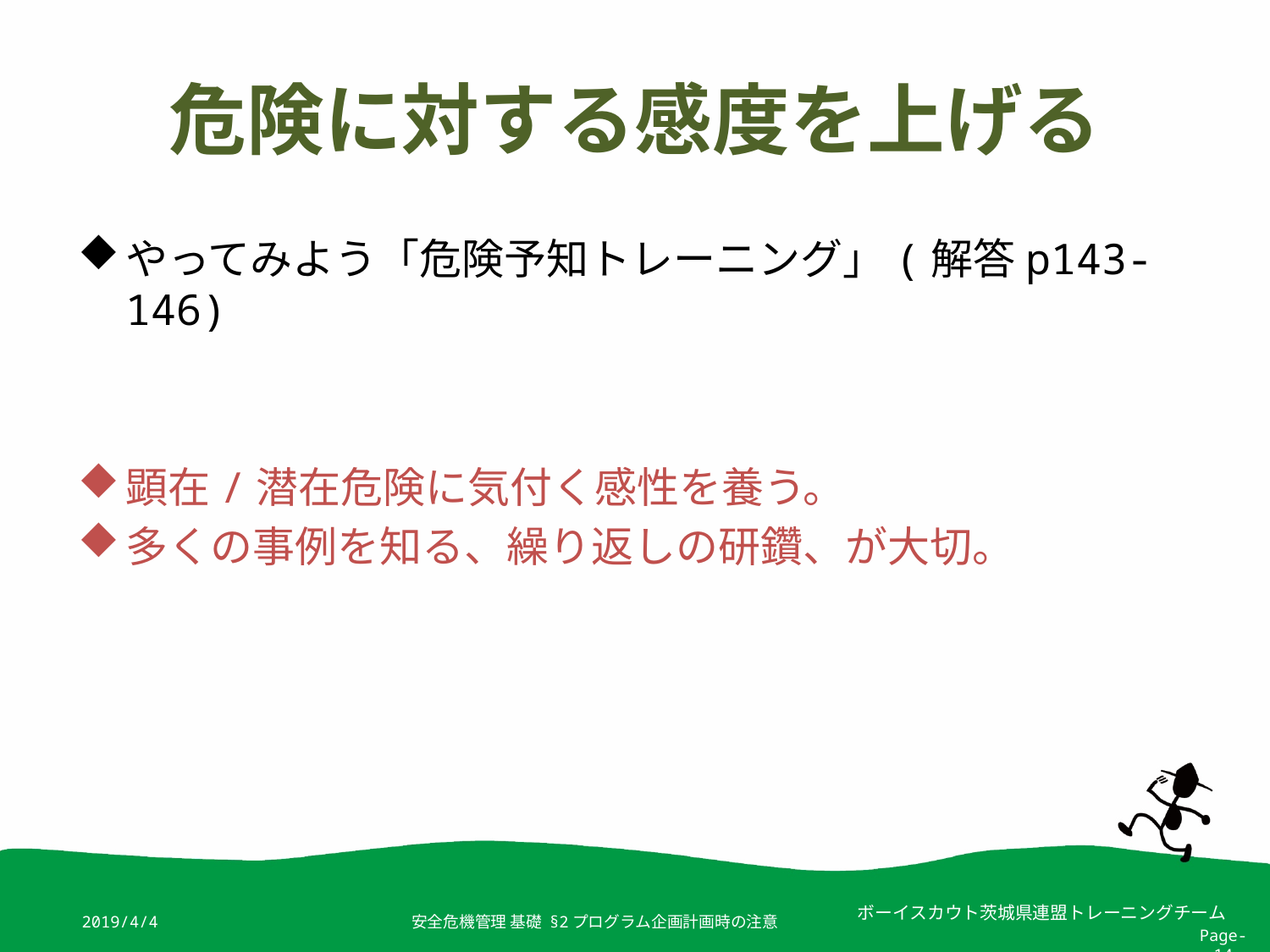

# 危険に対する感度を上げる
やってみよう「危険予知トレーニング」(解答p143-146)

顕在/潜在危険に気付く感性を養う。
多くの事例を知る、繰り返しの研鑽、が大切。

2019/4/4
安全危機管理 基礎 §2プログラム企画計画時の注意
Page-14